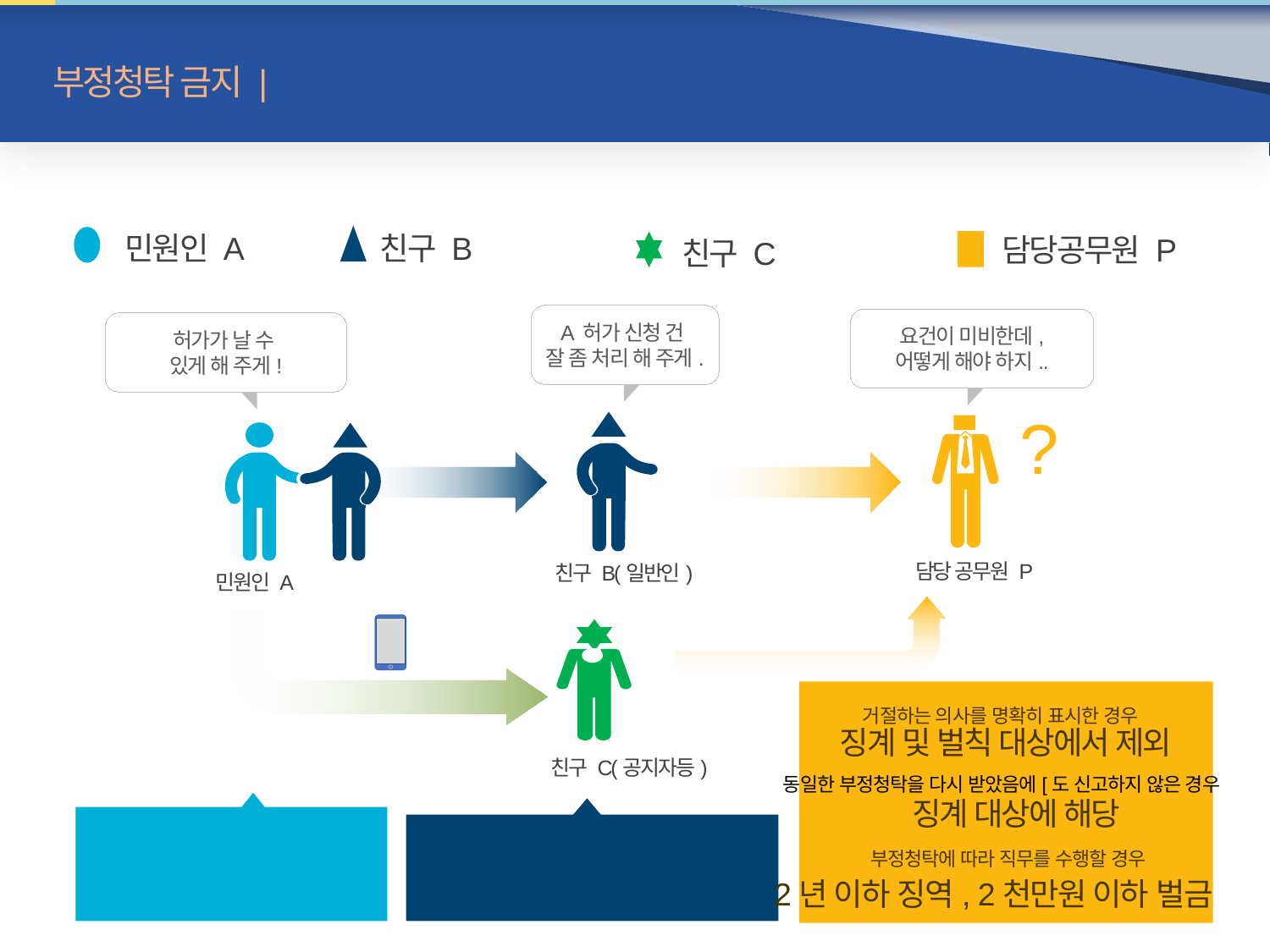

부정청탁 금지 | 사 례
부정청탁에 대한 대응 사례
민원인 A

친구 B

담당공무원 P

친구 C
A 허가 신청 건
잘 좀 처리 해 주게.

요건이 미비한데,
어떻게 해야 하지..

허가가 날 수
있게 해 주게!

?

담당 공무원 P
친구 B(일반인)
민원인 A

거절하는 의사를 명확히 표시한 경우
징계 및 벌칙 대상에서 제외
친구 C(공지자등)
동일한 부정청탁을 다시 받았음에[도 신고하지 않은 경우
징계 대상에 해당

1천만원 이하
과태료

부정청탁에 따라 직무를 수행할 경우
친구 B : 2천만원 이하 과태료
친구 C : 3천만원 이하 과태료
2년 이하 징역, 2천만원 이하 벌금